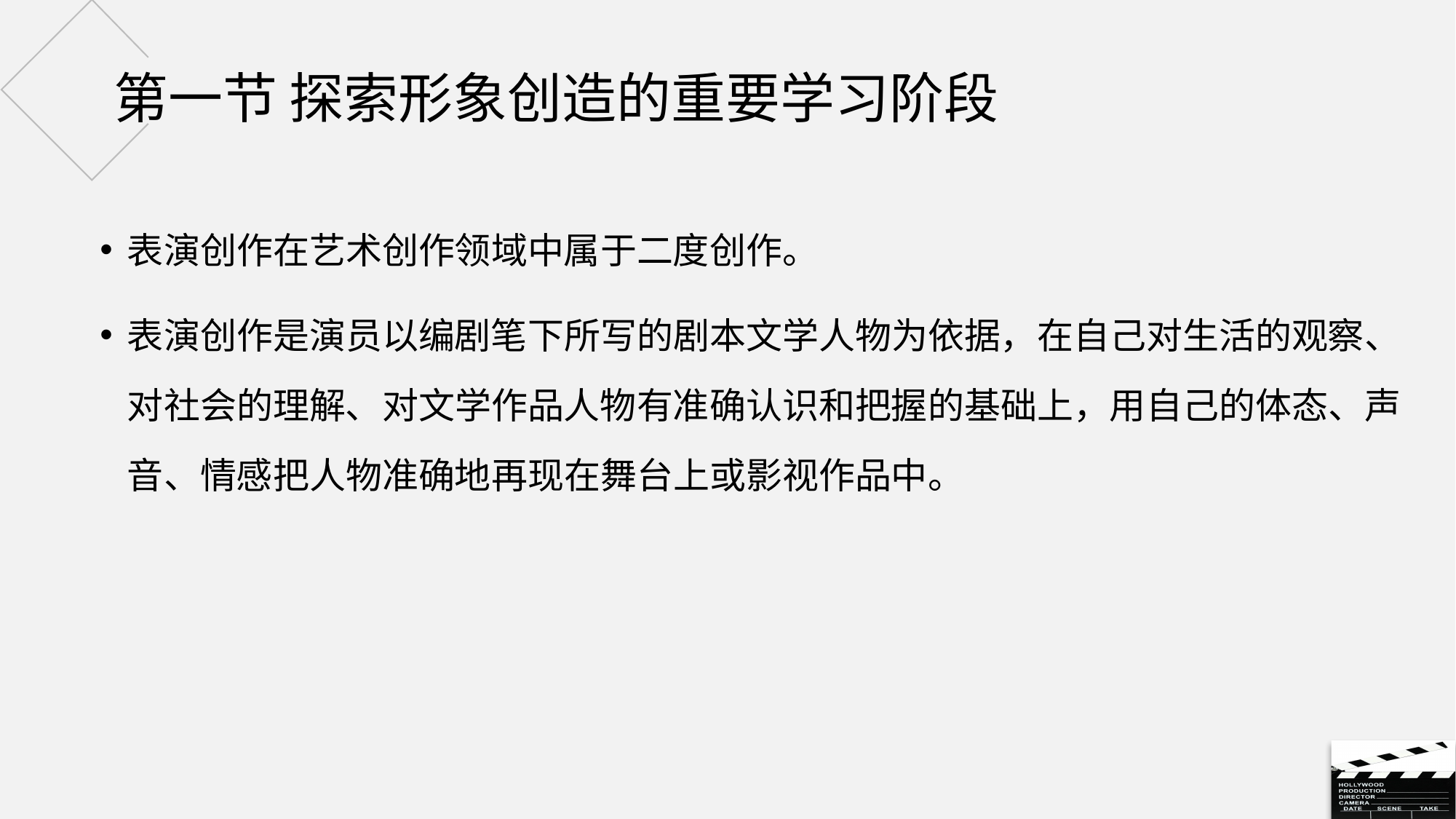

# 第一节 探索形象创造的重要学习阶段
表演创作在艺术创作领域中属于二度创作。
表演创作是演员以编剧笔下所写的剧本文学人物为依据，在自己对生活的观察、对社会的理解、对文学作品人物有准确认识和把握的基础上，用自己的体态、声音、情感把人物准确地再现在舞台上或影视作品中。